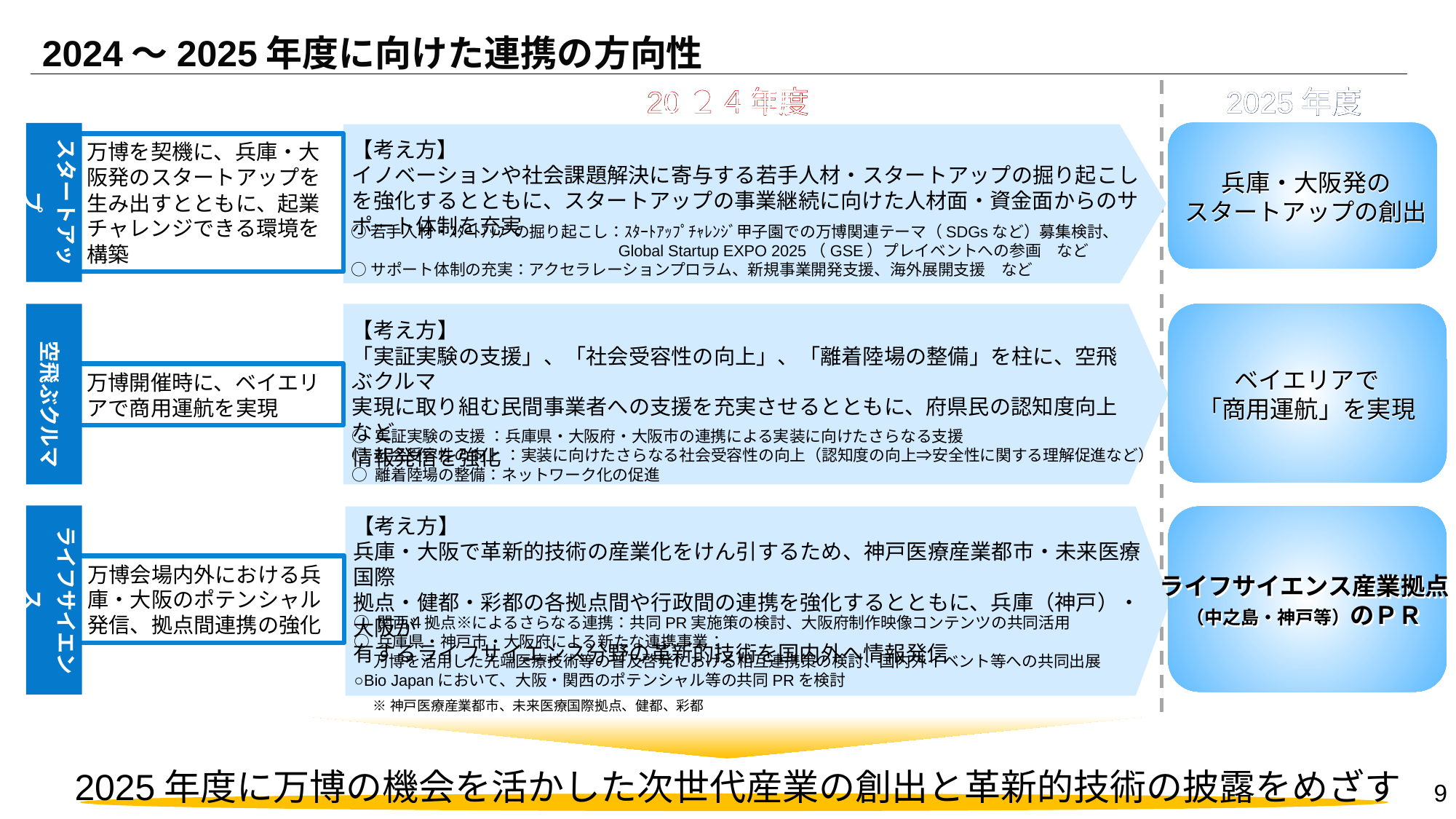

# 2024～2025年度に向けた連携の方向性

2025年度
2025年度
2024年度
20２４年度
スタートアップ

万博を契機に、兵庫・大阪発のスタートアップを生み出すとともに、起業チャレンジできる環境を構築
【考え方】
イノベーションや社会課題解決に寄与する若手人材・スタートアップの掘り起こしを強化するとともに、スタートアップの事業継続に向けた人材面・資金面からのサポート体制を充実
兵庫・大阪発の
スタートアップの創出
兵庫・大阪発の
スタートアップの創出
○若手人材・ｽﾀｰﾄｱｯﾌﾟの掘り起こし：ｽﾀｰﾄｱｯﾌﾟﾁｬﾚﾝｼﾞ甲子園での万博関連テーマ（SDGsなど）募集検討、
　　　　　　　　　　　　　　　 　  Global Startup EXPO 2025（GSE）プレイベントへの参画　など
○サポート体制の充実：アクセラレーションプロラム、新規事業開発支援、海外展開支援　など
　空飛ぶクルマ

万博開催時に、ベイエリアで商用運航を実現
【考え方】
「実証実験の支援」、「社会受容性の向上」、「離着陸場の整備」を柱に、空飛ぶクルマ
実現に取り組む民間事業者への支援を充実させるとともに、府県民の認知度向上など
情報発信を強化
ベイエリアで
「商用運航」を実現
ベイエリアで
「商用運航」を実現
○ 実証実験の支援 ：兵庫県・大阪府・大阪市の連携による実装に向けたさらなる支援
○ 社会受容性の向上 ：実装に向けたさらなる社会受容性の向上（認知度の向上⇒安全性に関する理解促進など）
○ 離着陸場の整備：ネットワーク化の促進
ライフサイエンス

万博会場内外における兵
庫・大阪のポテンシャル発信、拠点間連携の強化
【考え方】
兵庫・大阪で革新的技術の産業化をけん引するため、神戸医療産業都市・未来医療国際
拠点・健都・彩都の各拠点間や行政間の連携を強化するとともに、兵庫（神戸）・大阪が
有するライフサイエンス分野の革新的技術を国内外へ情報発信
ライフサイエンス産業拠点
（中之島・神戸等）のＰＲ
ライフサイエンス産業拠点
（中之島・神戸等）のＰＲ
○ 関西４拠点※によるさらなる連携：共同PR実施策の検討、大阪府制作映像コンテンツの共同活用
○ 兵庫県・神戸市・大阪府による新たな連携事業：
　 万博を活用した先端医療技術等の普及啓発における相互連携策の検討、国内外イベント等への共同出展
○Bio Japanにおいて、大阪・関西のポテンシャル等の共同PRを検討
※神戸医療産業都市、未来医療国際拠点、健都、彩都

2025年度に万博の機会を活かした次世代産業の創出と革新的技術の披露をめざす
9